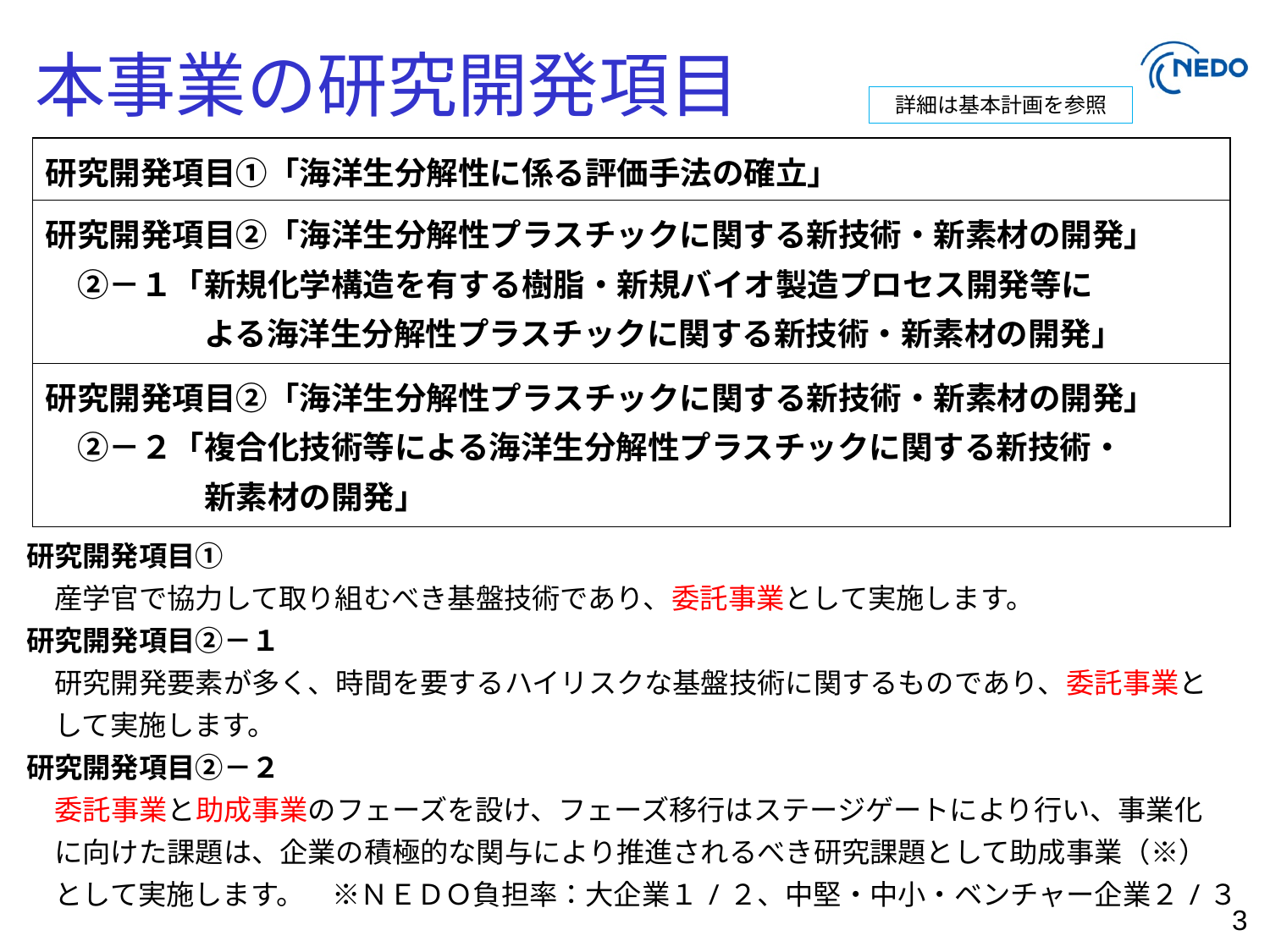

# 本事業の研究開発項目
詳細は基本計画を参照
| 研究開発項目①「海洋生分解性に係る評価手法の確立」 |
| --- |
| 研究開発項目②「海洋生分解性プラスチックに関する新技術・新素材の開発」 　②－１「新規化学構造を有する樹脂・新規バイオ製造プロセス開発等に 　　　　　よる海洋生分解性プラスチックに関する新技術・新素材の開発」 |
| 研究開発項目②「海洋生分解性プラスチックに関する新技術・新素材の開発」 　②－２「複合化技術等による海洋生分解性プラスチックに関する新技術・ 　　　　　新素材の開発」 |
研究開発項目①
　産学官で協力して取り組むべき基盤技術であり、委託事業として実施します。
研究開発項目②－１
　研究開発要素が多く、時間を要するハイリスクな基盤技術に関するものであり、委託事業と
　して実施します。
研究開発項目②－２
　委託事業と助成事業のフェーズを設け、フェーズ移行はステージゲートにより行い、事業化
　に向けた課題は、企業の積極的な関与により推進されるべき研究課題として助成事業（※）
　として実施します。　※ＮＥＤＯ負担率：大企業１/２、中堅・中小・ベンチャー企業２/３
3